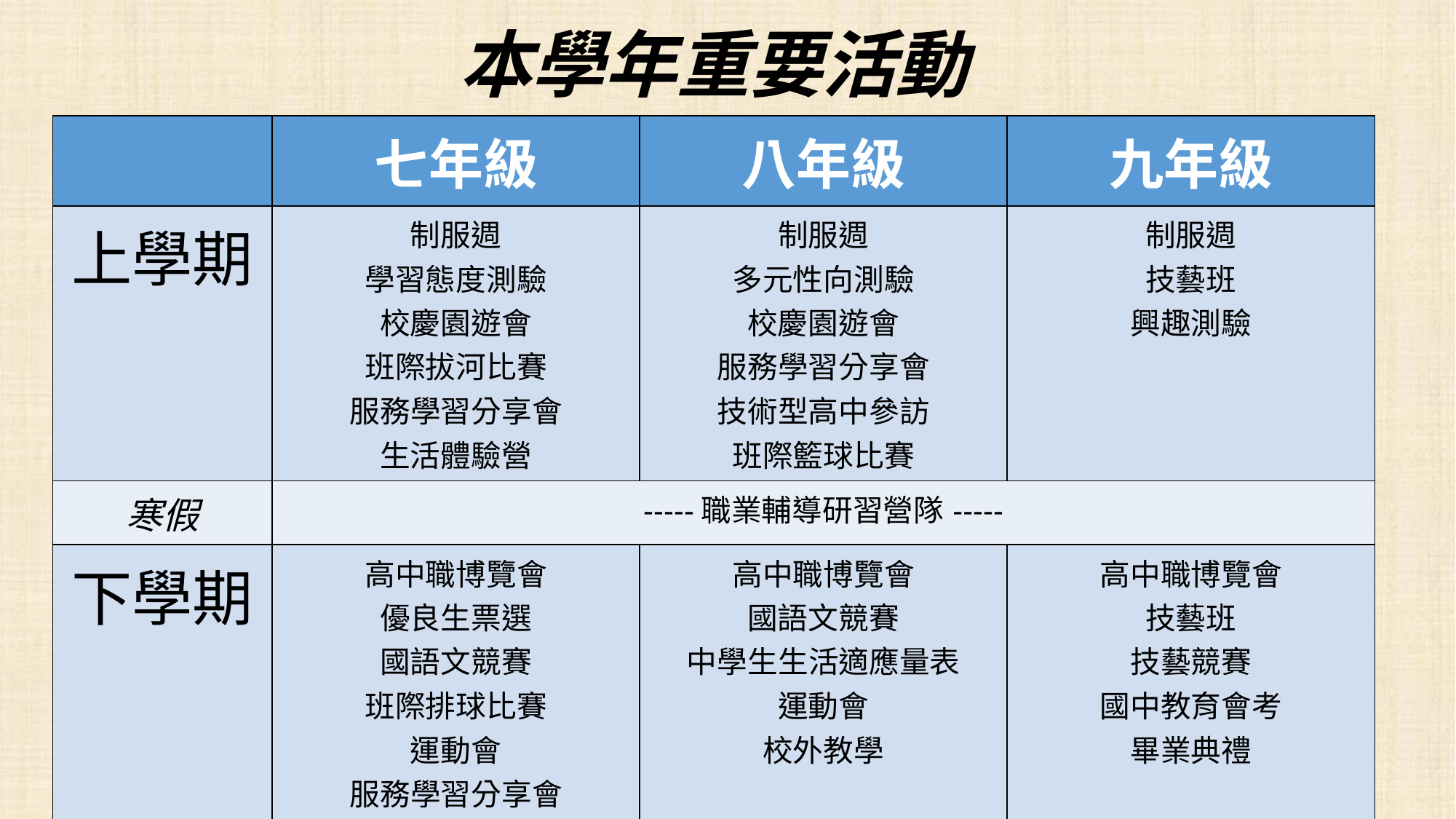

# 本學年重要活動
|  | 七年級 | 八年級 | 九年級 |
| --- | --- | --- | --- |
| 上學期 | 制服週 學習態度測驗 校慶園遊會 班際拔河比賽 服務學習分享會 生活體驗營 | 制服週 多元性向測驗 校慶園遊會 服務學習分享會 技術型高中參訪 班際籃球比賽 | 制服週 技藝班 興趣測驗 |
| 寒假 | -----職業輔導研習營隊----- |  |  |
| 下學期 | 高中職博覽會 優良生票選 國語文競賽 班際排球比賽 運動會 服務學習分享會 | 高中職博覽會 國語文競賽 中學生生活適應量表 運動會 校外教學 | 高中職博覽會 技藝班 技藝競賽 國中教育會考 畢業典禮 |
| 暑假 | -----職業輔導研習營隊----- |  |  |